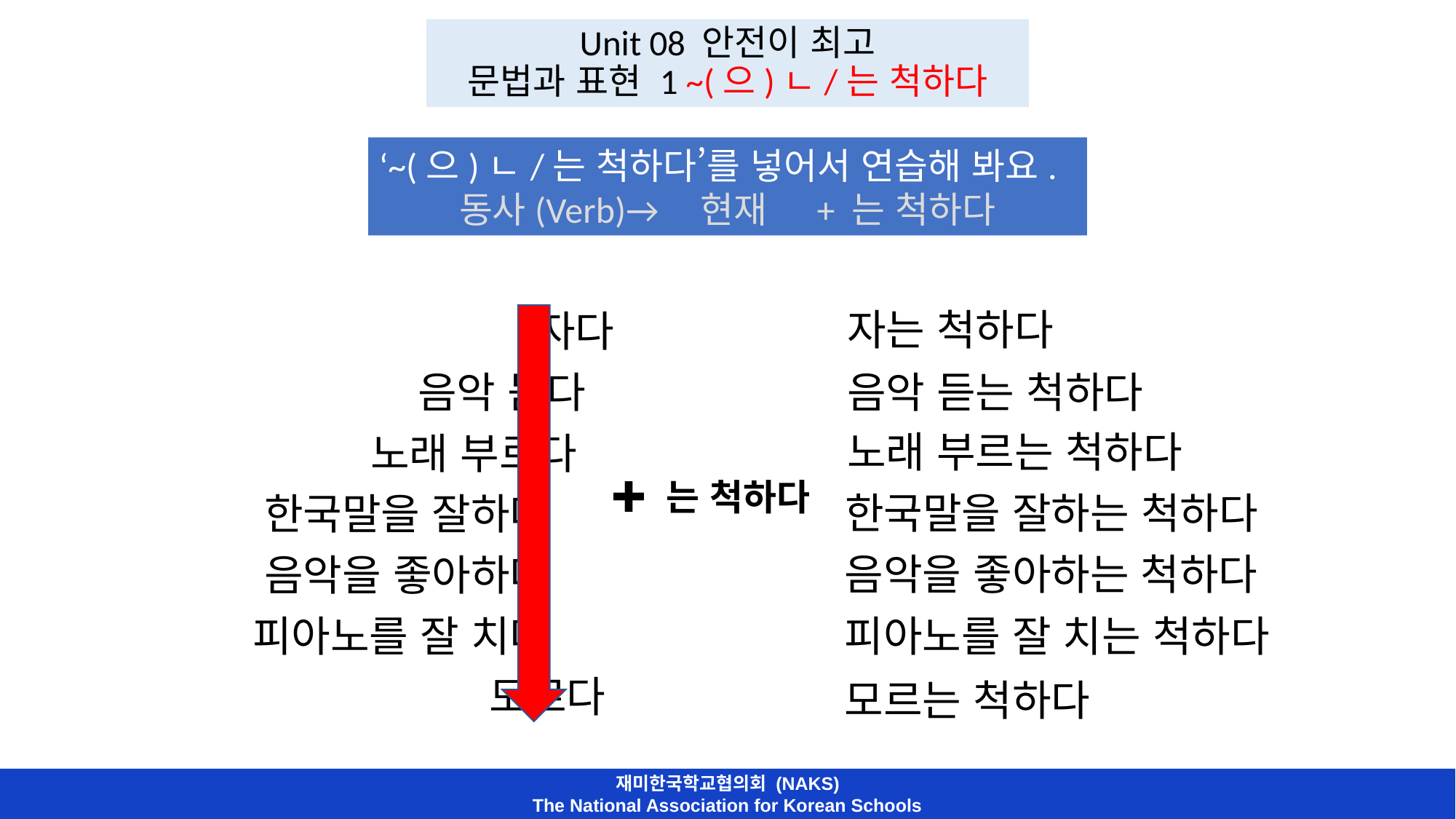

Unit 08 안전이 최고
문법과 표현 1 ~(으)ㄴ/는 척하다
‘~(으)ㄴ/는 척하다’를 넣어서 연습해 봐요.
동사(Verb)→    현재    + 는 척하다
                          자다
                음악 듣다
            노래 부르다
   한국말을 잘하다
   음악을 좋아하다
  피아노를 잘 치다
                      모르다

자는 척하다
음악 듣는 척하다

노래 부르는 척하다
✚ 는 척하다
한국말을 잘하는 척하다
음악을 좋아하는 척하다
피아노를 잘 치는 척하다
모르는 척하다
재미한국학교협의회 (NAKS)
The National Association for Korean Schools